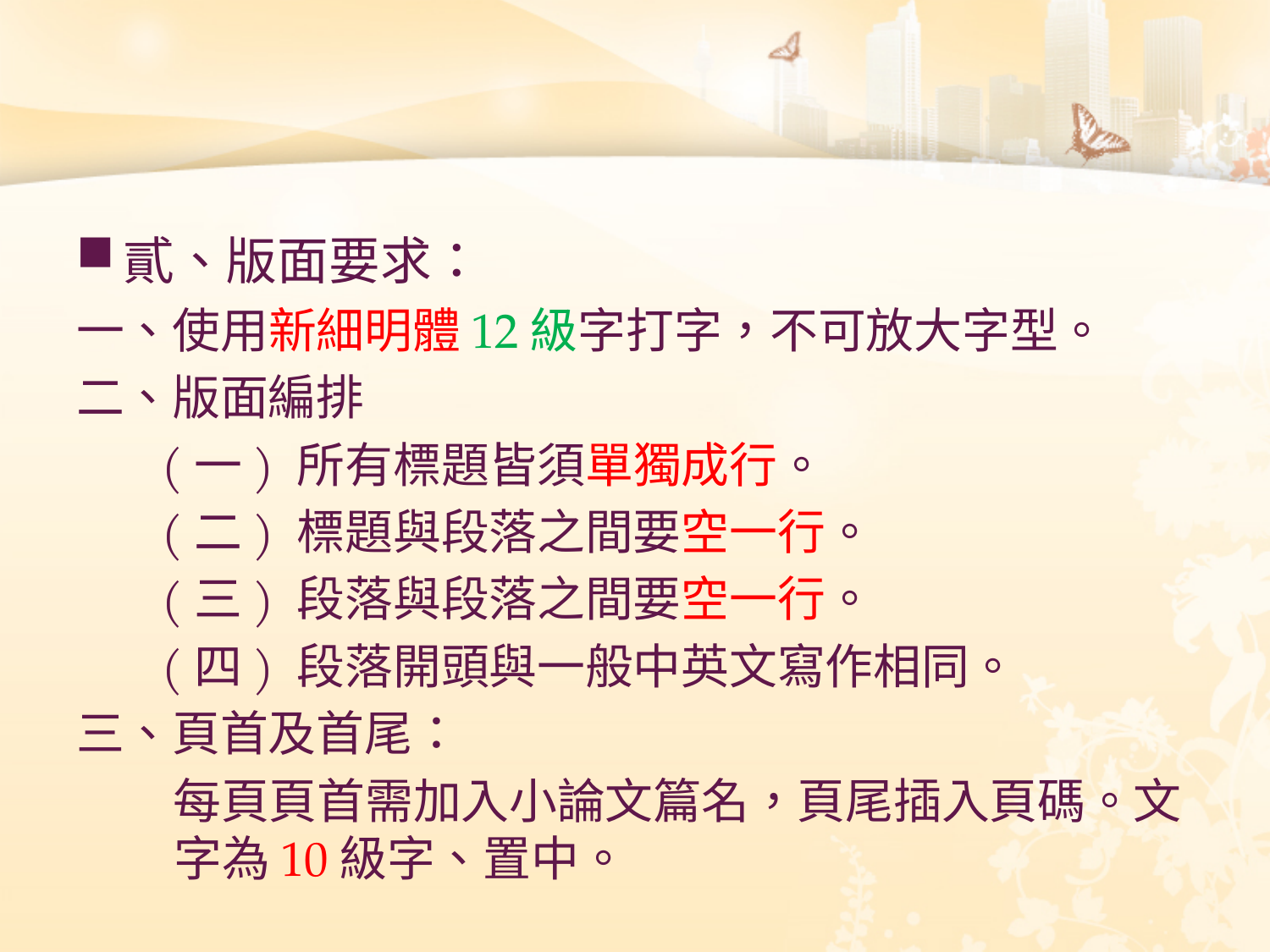

#
貳、版面要求：
一、使用新細明體12級字打字，不可放大字型。
二、版面編排
(一) 所有標題皆須單獨成行。
(二) 標題與段落之間要空一行。
(三) 段落與段落之間要空一行。
(四) 段落開頭與一般中英文寫作相同。
三、頁首及首尾：
        每頁頁首需加入小論文篇名，頁尾插入頁碼。文字為10級字、置中。